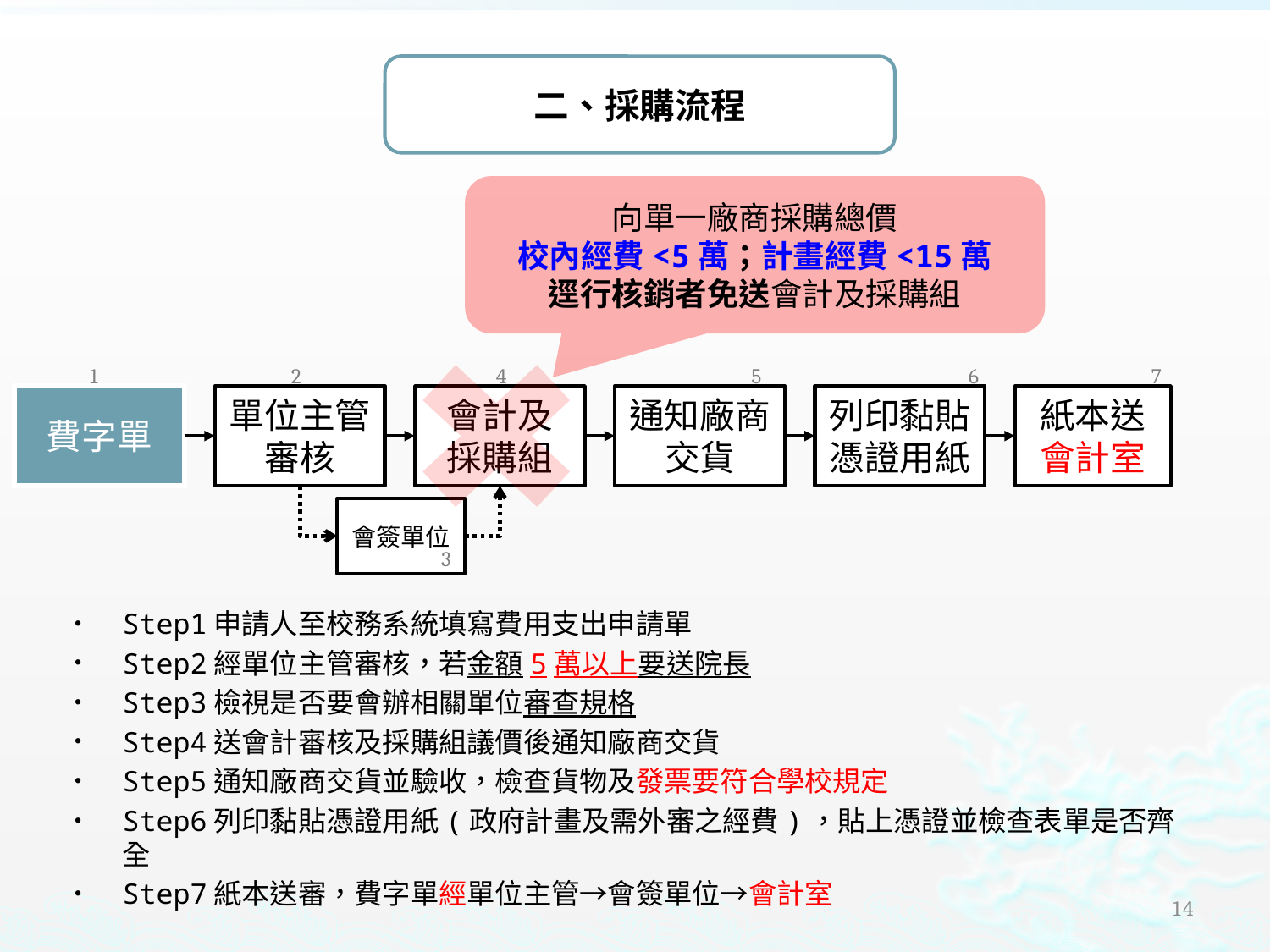

二、採購流程
向單一廠商採購總價
校內經費<5萬；計畫經費<15萬
逕行核銷者免送會計及採購組

1
2
4
5
6
7
費字單
單位主管審核
會計及
採購組
通知廠商交貨
列印黏貼憑證用紙
紙本送會計室
會簽單位
3
Step1申請人至校務系統填寫費用支出申請單
Step2經單位主管審核，若金額5萬以上要送院長
Step3檢視是否要會辦相關單位審查規格
Step4送會計審核及採購組議價後通知廠商交貨
Step5通知廠商交貨並驗收，檢查貨物及發票要符合學校規定
Step6列印黏貼憑證用紙(政府計畫及需外審之經費)，貼上憑證並檢查表單是否齊全
Step7紙本送審，費字單經單位主管→會簽單位→會計室
14